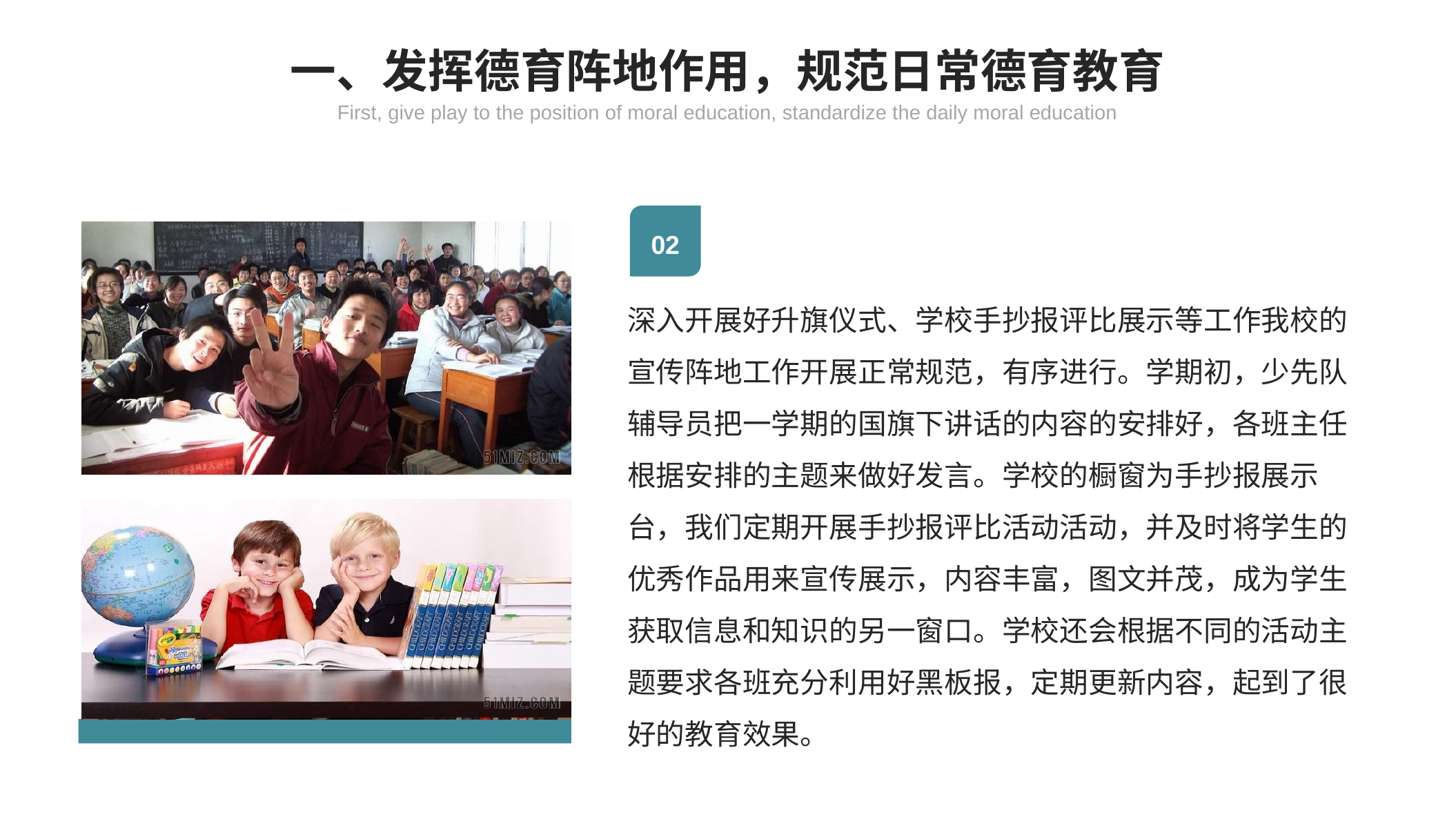

一、发挥德育阵地作用，规范日常德育教育
First, give play to the position of moral education, standardize the daily moral education
02

深入开展好升旗仪式、学校手抄报评比展示等工作我校的宣传阵地工作开展正常规范，有序进行。学期初，少先队辅导员把一学期的国旗下讲话的内容的安排好，各班主任根据安排的主题来做好发言。学校的橱窗为手抄报展示台，我们定期开展手抄报评比活动活动，并及时将学生的优秀作品用来宣传展示，内容丰富，图文并茂，成为学生获取信息和知识的另一窗口。学校还会根据不同的活动主题要求各班充分利用好黑板报，定期更新内容，起到了很好的教育效果。